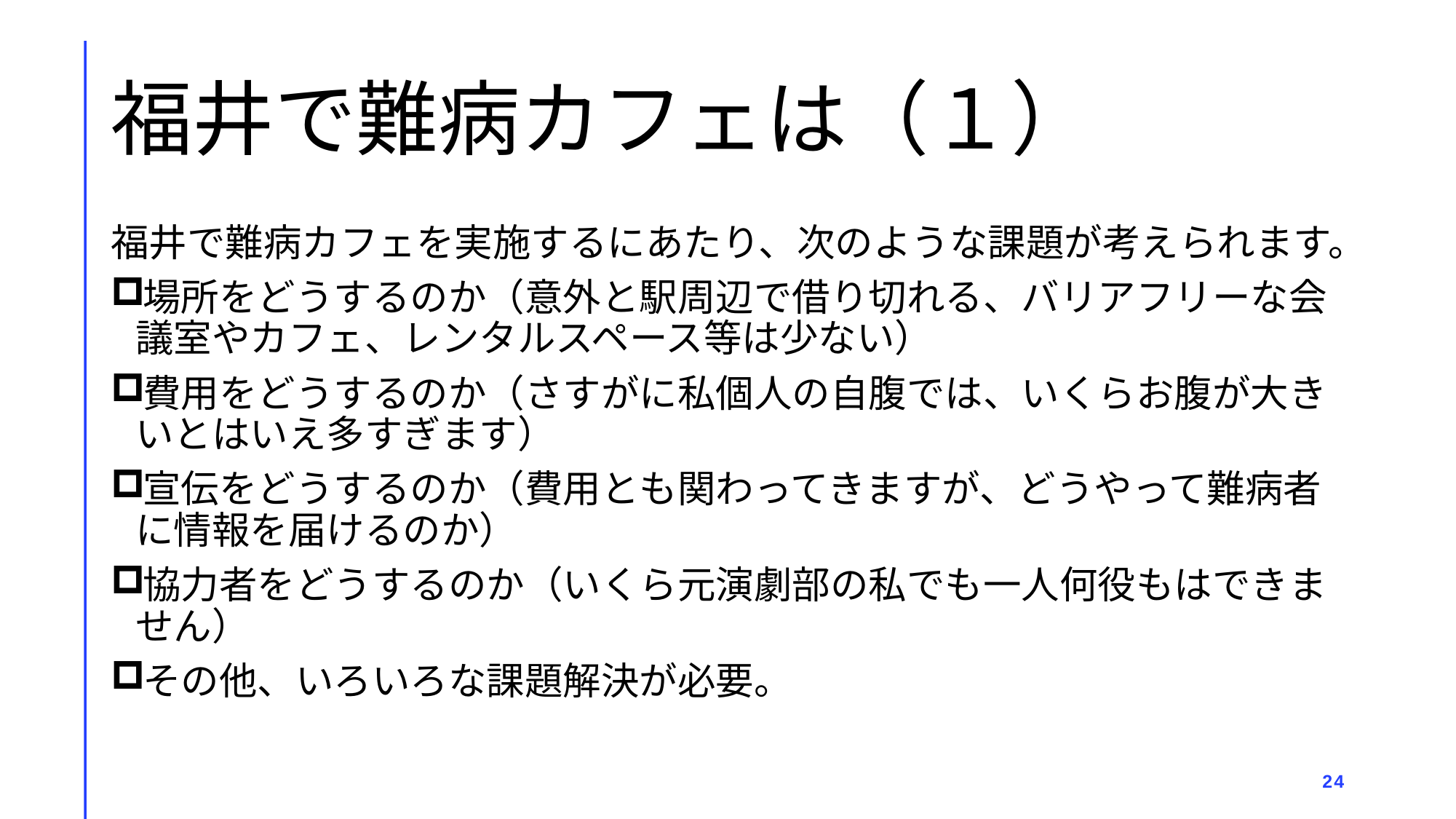

# 福井で難病カフェは（１）
福井で難病カフェを実施するにあたり、次のような課題が考えられます。
場所をどうするのか（意外と駅周辺で借り切れる、バリアフリーな会議室やカフェ、レンタルスペース等は少ない）
費用をどうするのか（さすがに私個人の自腹では、いくらお腹が大きいとはいえ多すぎます）
宣伝をどうするのか（費用とも関わってきますが、どうやって難病者に情報を届けるのか）
協力者をどうするのか（いくら元演劇部の私でも一人何役もはできません）
その他、いろいろな課題解決が必要。
24